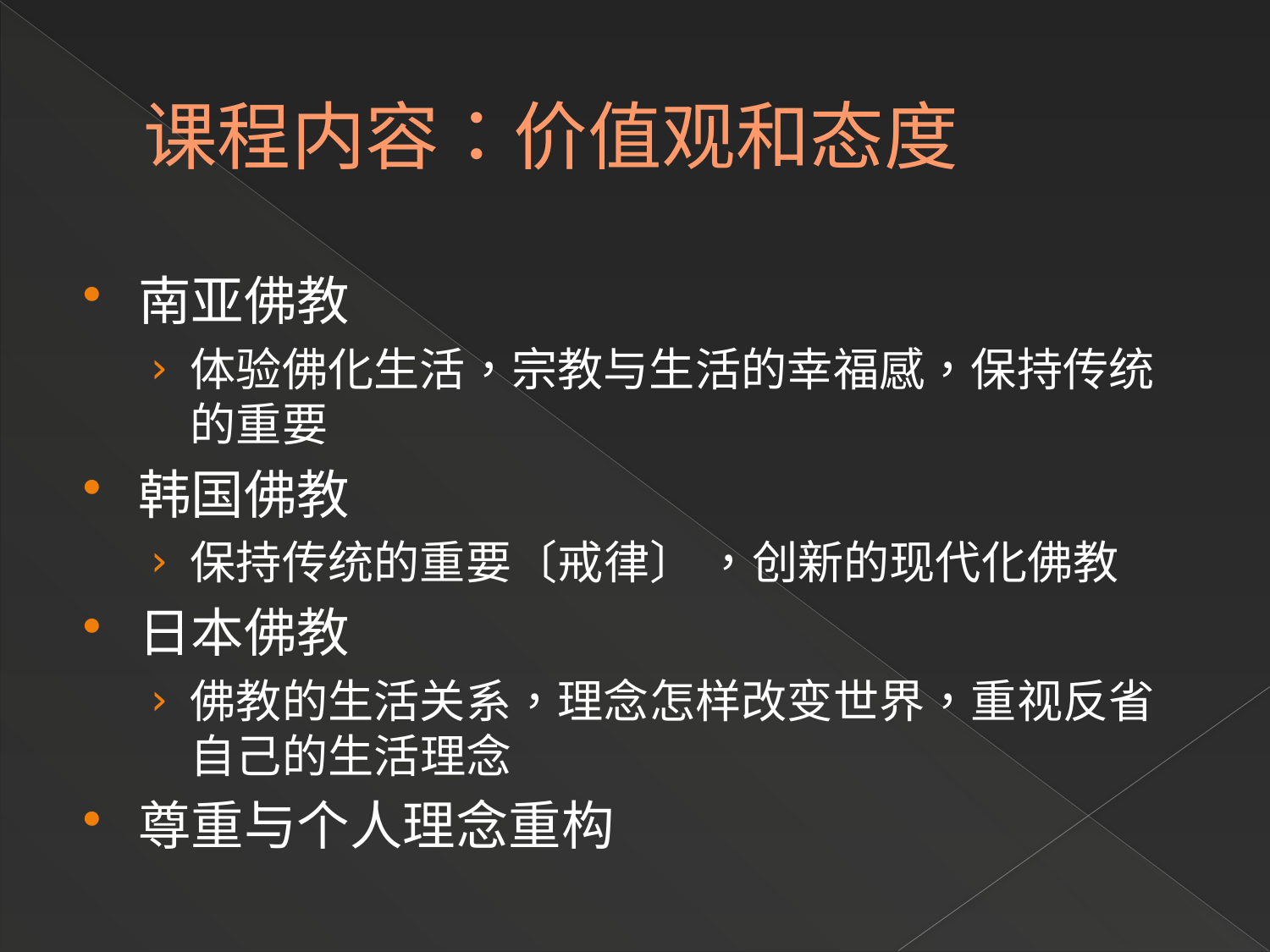

# 课程内容：价值观和态度
南亚佛教
体验佛化生活，宗教与生活的幸福感，保持传统的重要
韩国佛教
保持传统的重要〔戒律〕 ，创新的现代化佛教
日本佛教
佛教的生活关系，理念怎样改变世界，重视反省自己的生活理念
尊重与个人理念重构